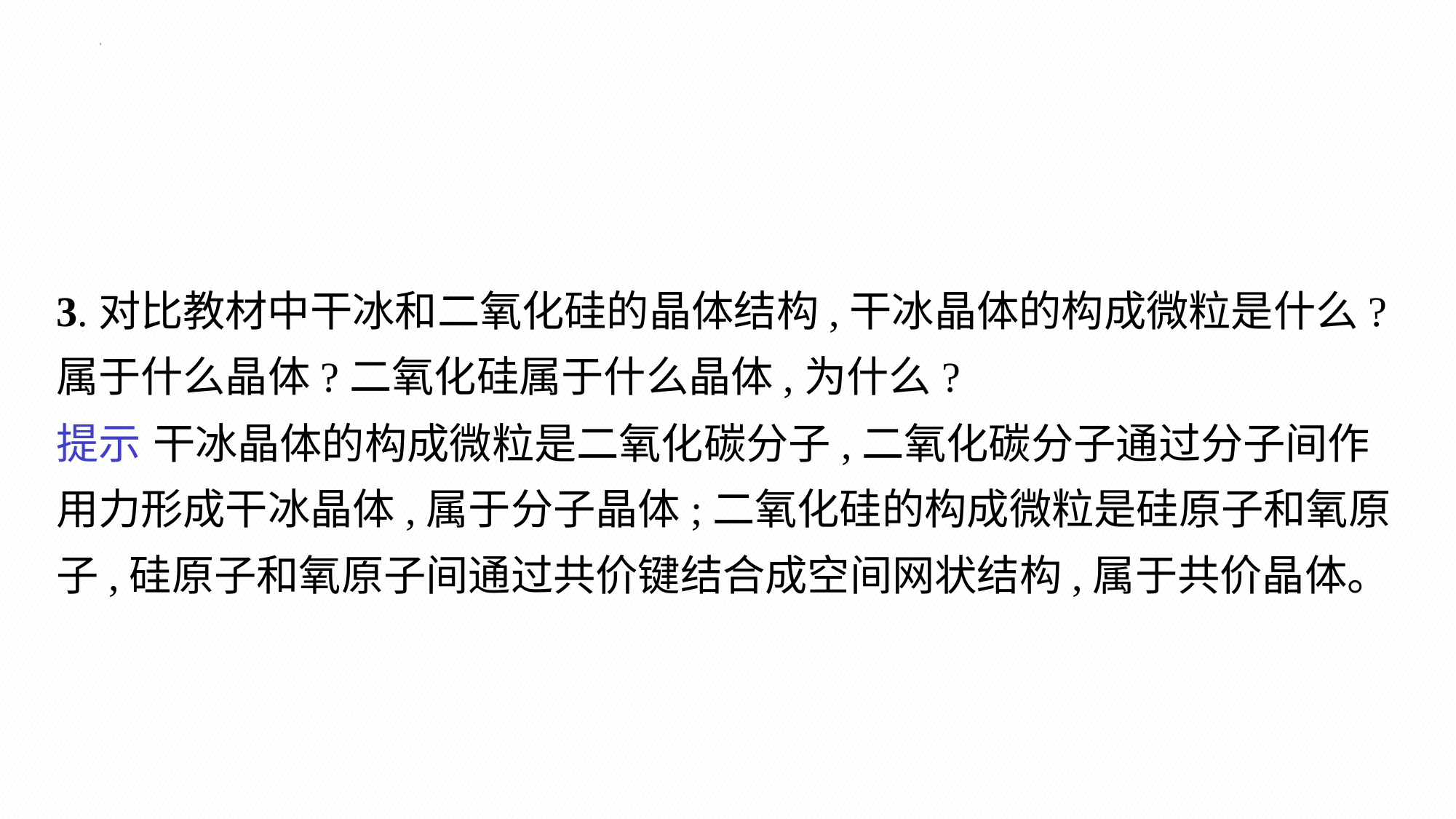

3.对比教材中干冰和二氧化硅的晶体结构,干冰晶体的构成微粒是什么?属于什么晶体?二氧化硅属于什么晶体,为什么?
提示 干冰晶体的构成微粒是二氧化碳分子,二氧化碳分子通过分子间作用力形成干冰晶体,属于分子晶体;二氧化硅的构成微粒是硅原子和氧原子,硅原子和氧原子间通过共价键结合成空间网状结构,属于共价晶体。